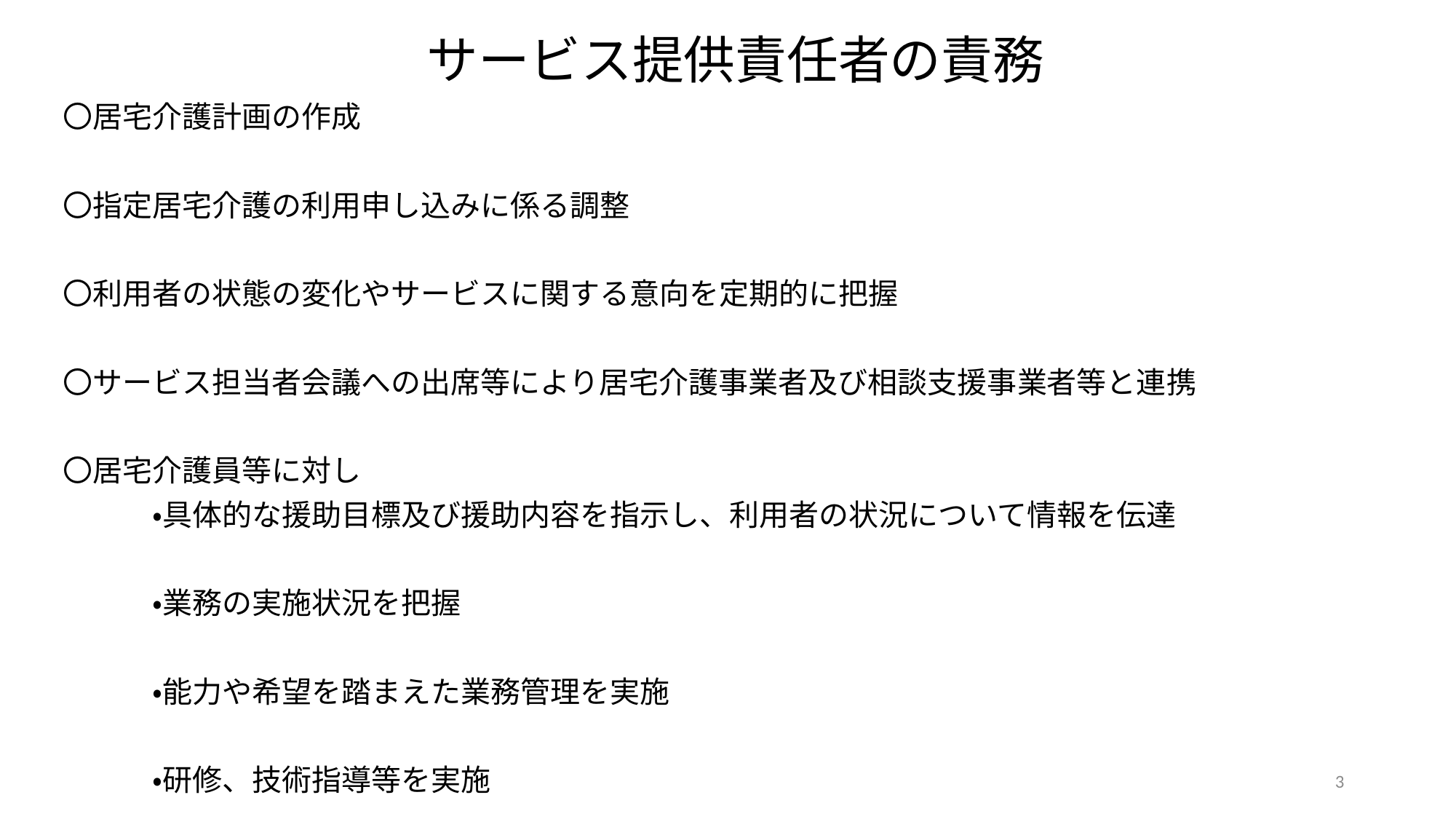

サービス提供責任者の責務
〇居宅介護計画の作成

〇指定居宅介護の利用申し込みに係る調整

〇利用者の状態の変化やサービスに関する意向を定期的に把握

〇サービス担当者会議への出席等により居宅介護事業者及び相談支援事業者等と連携

〇居宅介護員等に対し
　　　・具体的な援助目標及び援助内容を指示し、利用者の状況について情報を伝達

　　　・業務の実施状況を把握

　　　・能力や希望を踏まえた業務管理を実施

　　　・研修、技術指導等を実施

3